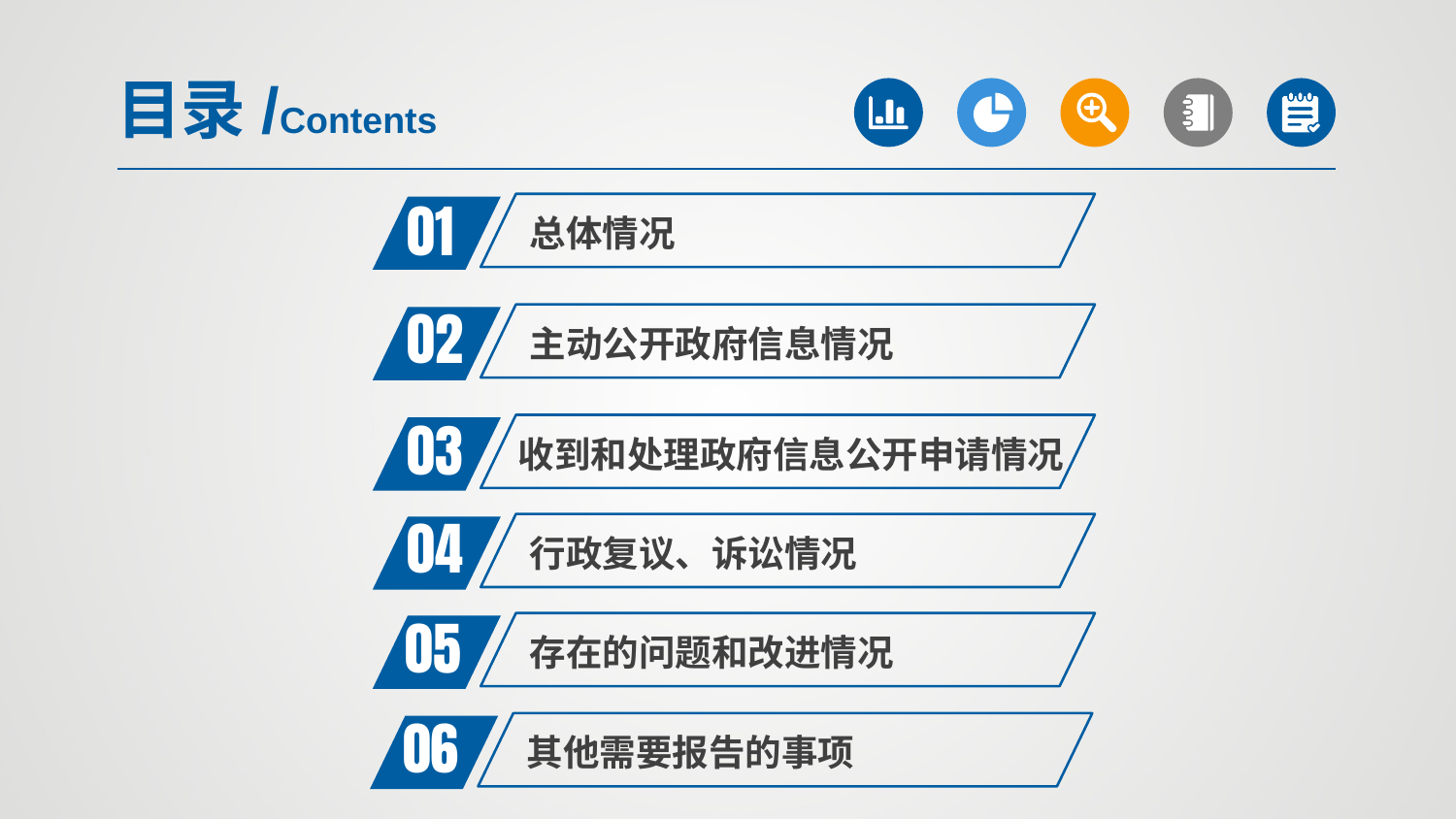

目录/Contents

01

总体情况
02

主动公开政府信息情况
03

收到和处理政府信息公开申请情况
04

行政复议、诉讼情况
05

存在的问题和改进情况
06

其他需要报告的事项